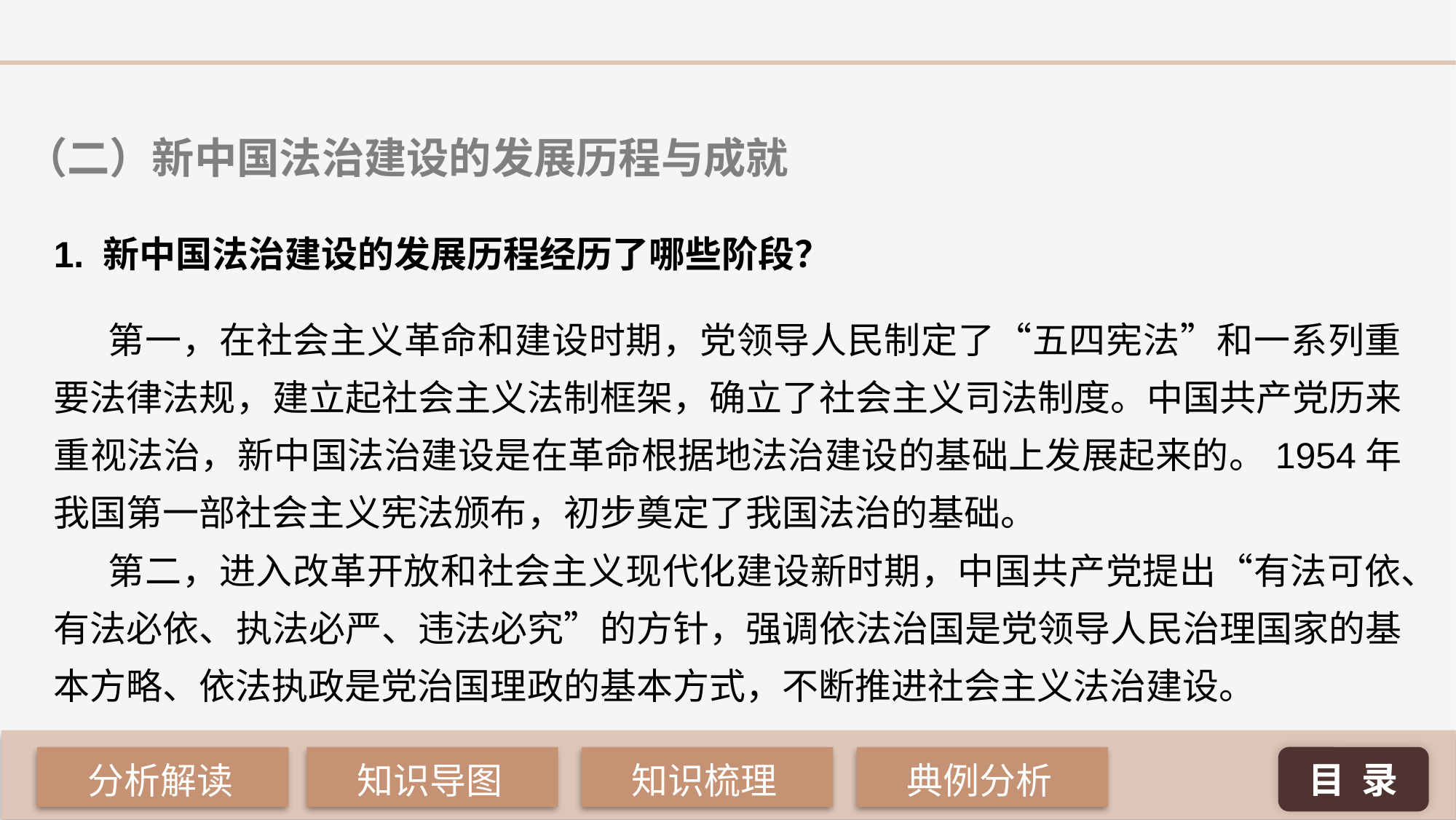

（二）新中国法治建设的发展历程与成就
1. 新中国法治建设的发展历程经历了哪些阶段？
第一，在社会主义革命和建设时期，党领导人民制定了“五四宪法”和一系列重要法律法规，建立起社会主义法制框架，确立了社会主义司法制度。中国共产党历来重视法治，新中国法治建设是在革命根据地法治建设的基础上发展起来的。1954年我国第一部社会主义宪法颁布，初步奠定了我国法治的基础。
第二，进入改革开放和社会主义现代化建设新时期，中国共产党提出“有法可依、有法必依、执法必严、违法必究”的方针，强调依法治国是党领导人民治理国家的基本方略、依法执政是党治国理政的基本方式，不断推进社会主义法治建设。